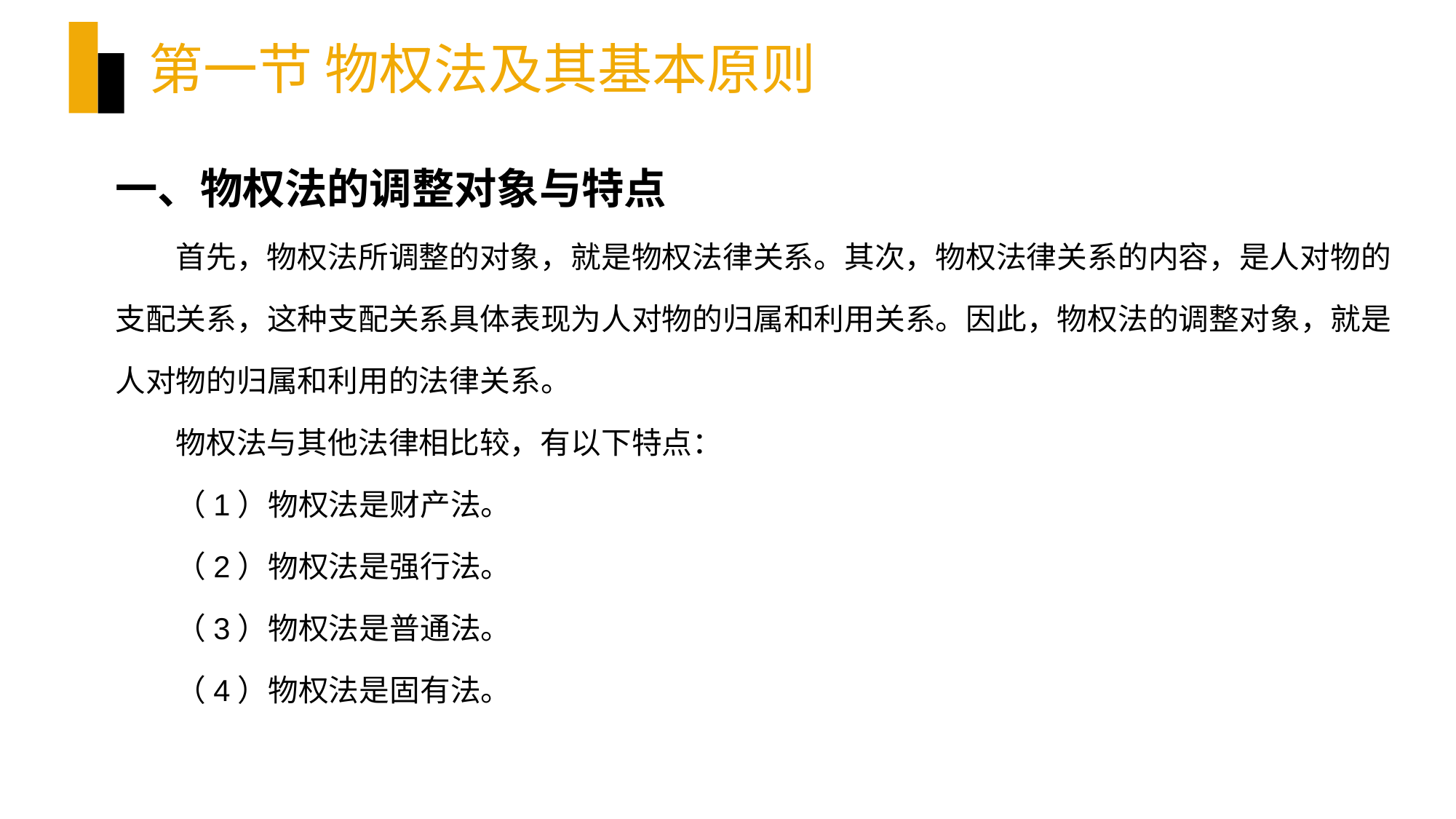

# 第一节 物权法及其基本原则
一、物权法的调整对象与特点
首先，物权法所调整的对象，就是物权法律关系。其次，物权法律关系的内容，是人对物的支配关系，这种支配关系具体表现为人对物的归属和利用关系。因此，物权法的调整对象，就是人对物的归属和利用的法律关系。
物权法与其他法律相比较，有以下特点：
（1）物权法是财产法。
（2）物权法是强行法。
（3）物权法是普通法。
（4）物权法是固有法。